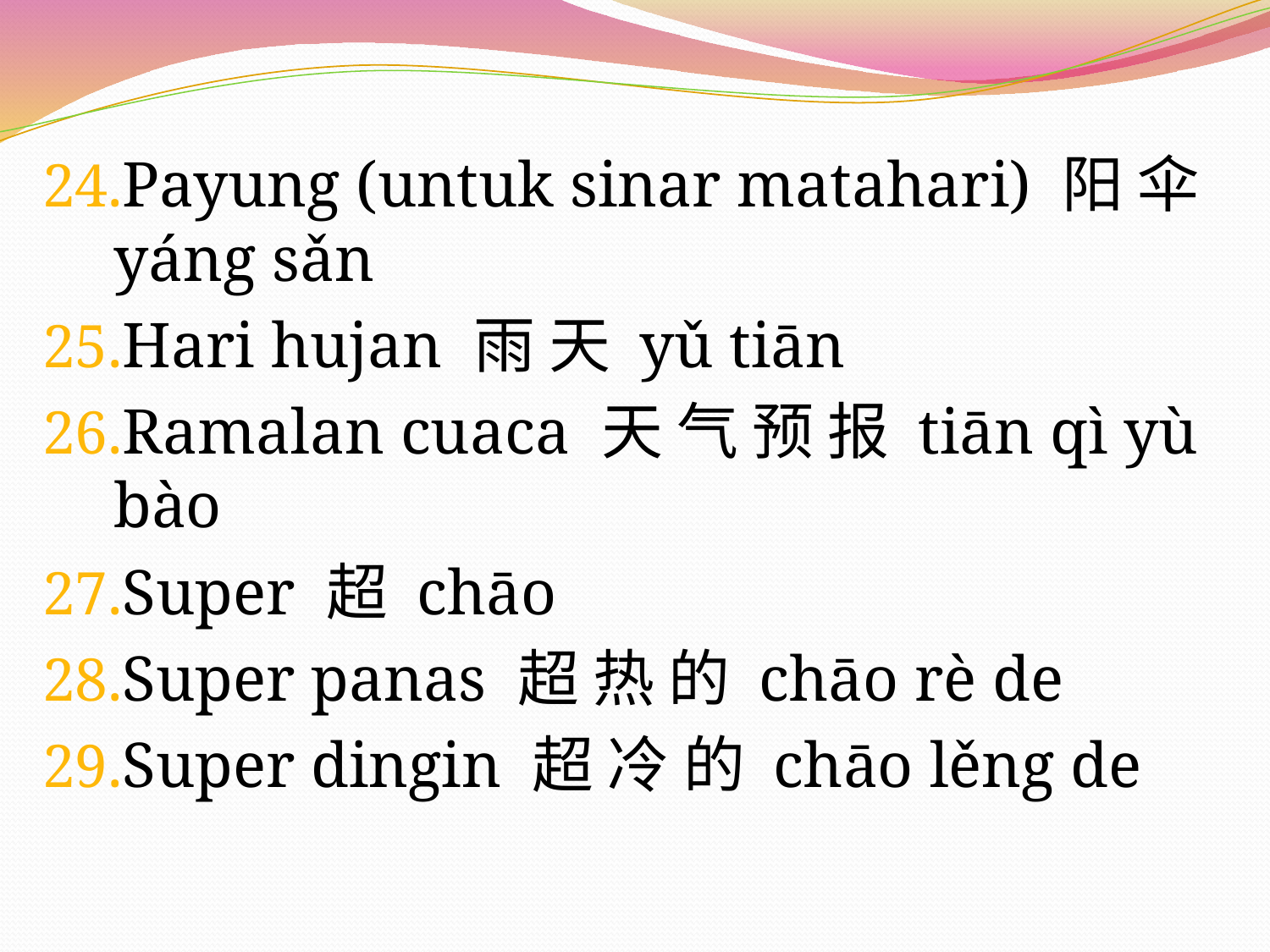

Payung (untuk sinar matahari) 阳 伞 yáng sǎn
Hari hujan 雨 天 yǔ tiān
Ramalan cuaca 天 气 预 报 tiān qì yù bào
Super 超 chāo
Super panas 超 热 的 chāo rè de
Super dingin 超 冷 的 chāo lěng de